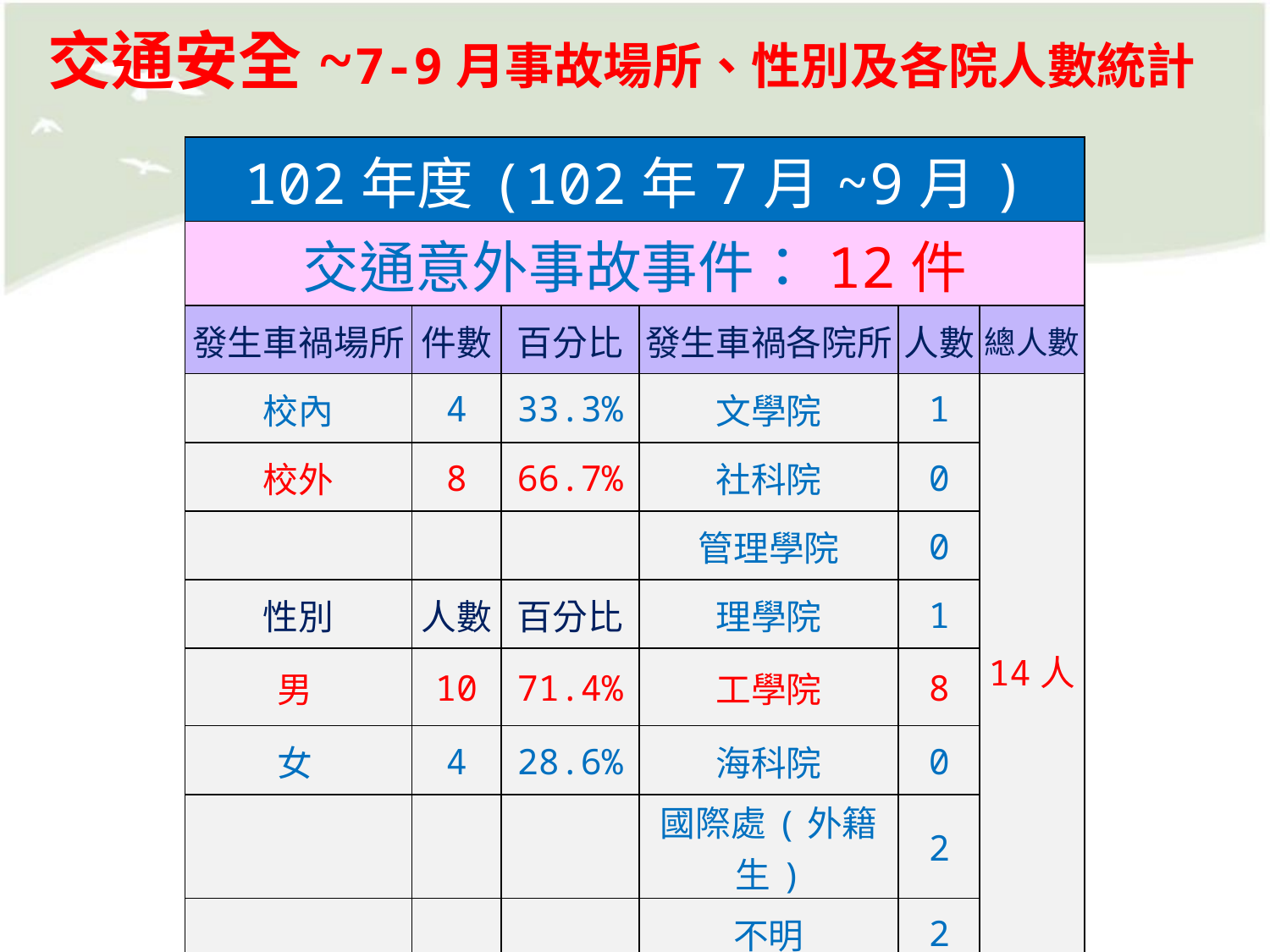

# 交通安全~7-9月事故場所、性別及各院人數統計
| 102年度(102年7月~9月) |  |  |  |  |  |
| --- | --- | --- | --- | --- | --- |
| 交通意外事故事件：12件 |  |  |  |  |  |
| 發生車禍場所 | 件數 | 百分比 | 發生車禍各院所 | 人數 | 總人數 |
| 校內 | 4 | 33.3% | 文學院 | 1 | 14人 |
| 校外 | 8 | 66.7% | 社科院 | 0 |  |
|  |  |  | 管理學院 | 0 |  |
| 性別 | 人數 | 百分比 | 理學院 | 1 |  |
| 男 | 10 | 71.4% | 工學院 | 8 |  |
| 女 | 4 | 28.6% | 海科院 | 0 |  |
|  |  |  | 國際處(外籍生) | 2 |  |
|  |  |  | 不明 | 2 |  |